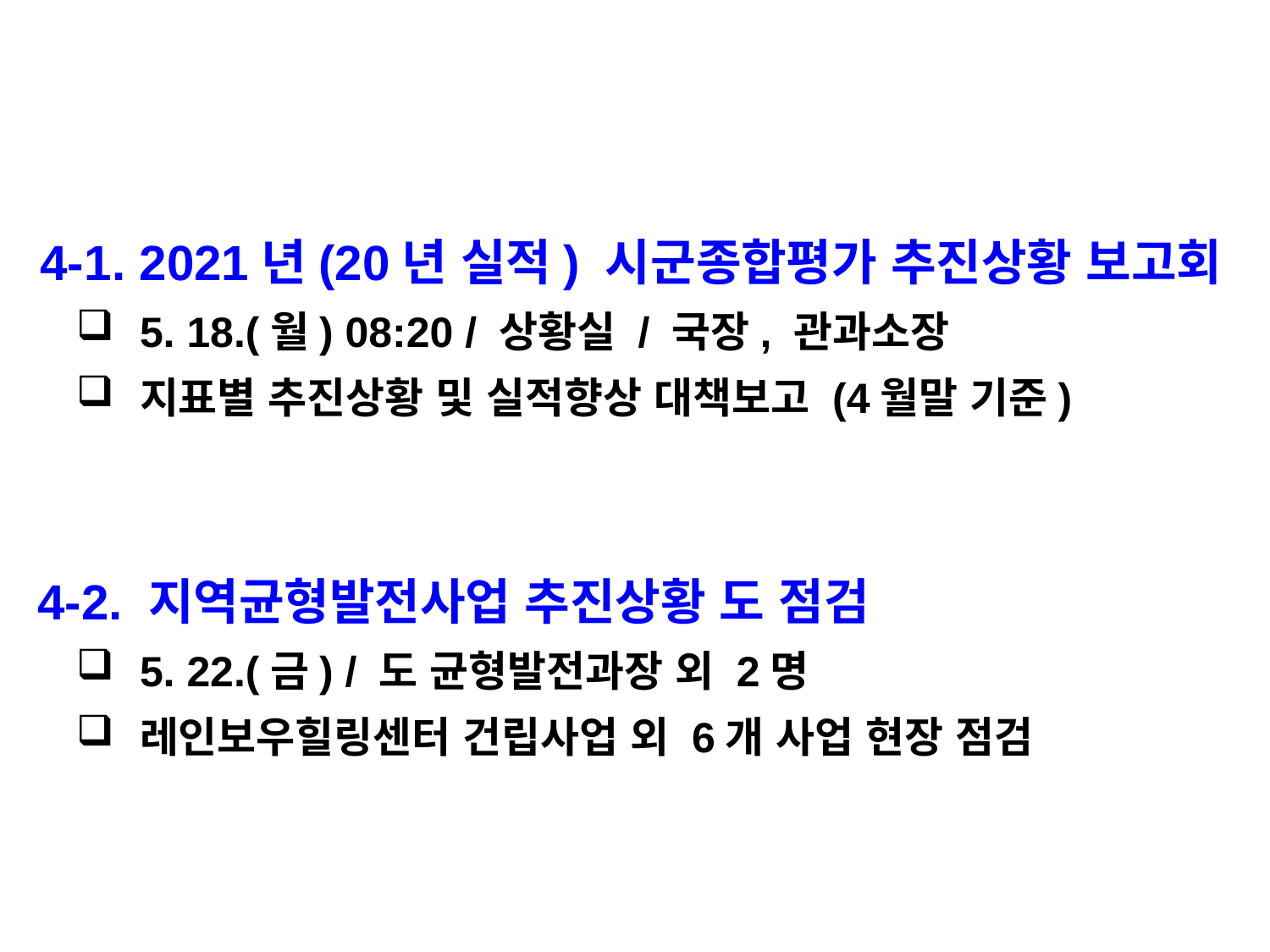

4-1. 2021년(20년 실적) 시군종합평가 추진상황 보고회
5. 18.(월) 08:20 / 상황실 / 국장, 관과소장
지표별 추진상황 및 실적향상 대책보고 (4월말 기준)
  4-2. 지역균형발전사업 추진상황 도 점검
5. 22.(금) / 도 균형발전과장 외 2명
레인보우힐링센터 건립사업 외 6개 사업 현장 점검